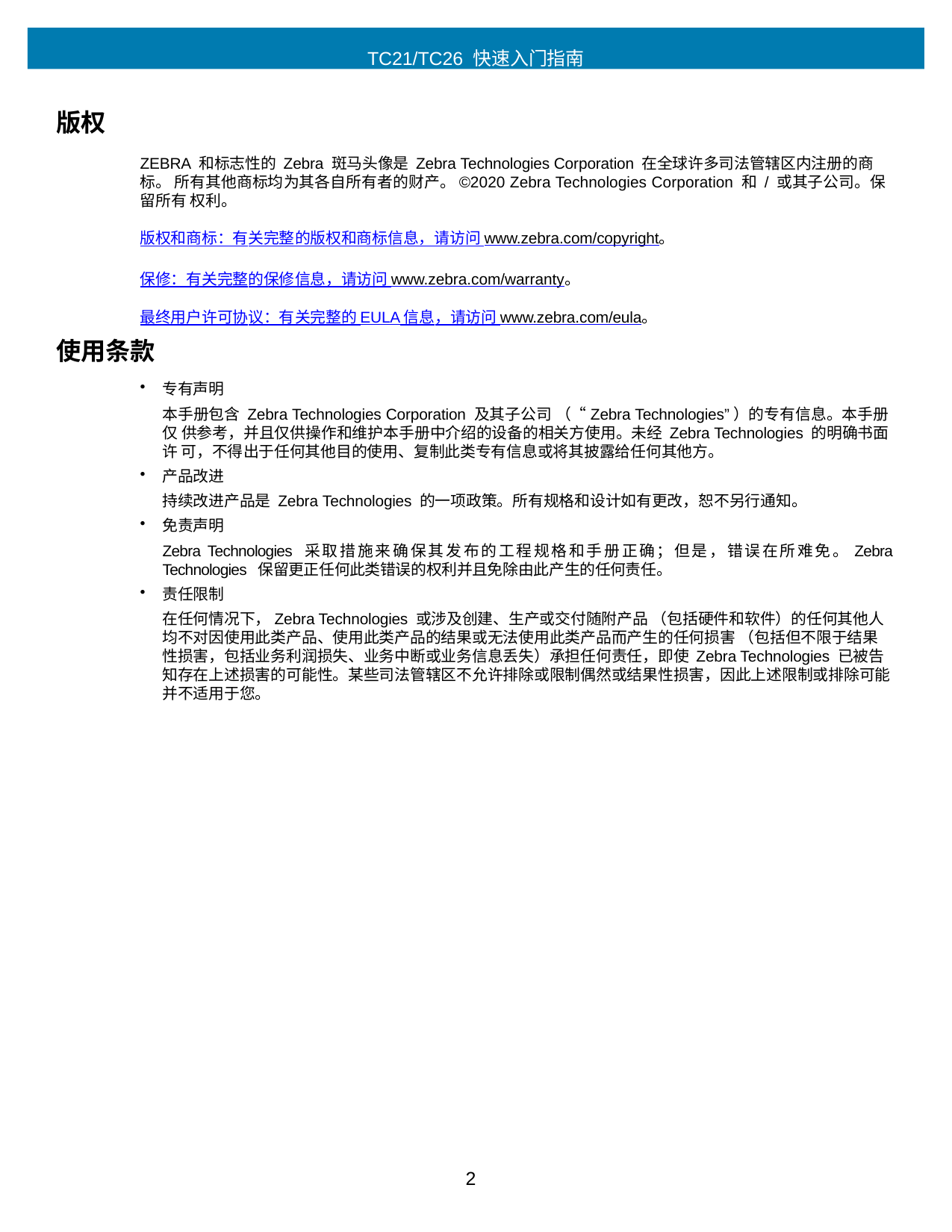

TC21/TC26 快速入门指南
版权
ZEBRA 和标志性的 Zebra 斑马头像是 Zebra Technologies Corporation 在全球许多司法管辖区内注册的商标。 所有其他商标均为其各自所有者的财产。©2020 Zebra Technologies Corporation 和 / 或其子公司。保留所有 权利。
版权和商标：有关完整的版权和商标信息，请访问 www.zebra.com/copyright。 保修：有关完整的保修信息，请访问 www.zebra.com/warranty。
最终用户许可协议：有关完整的 EULA 信息，请访问 www.zebra.com/eula。
使用条款
专有声明
本手册包含 Zebra Technologies Corporation 及其子公司 （“Zebra Technologies”）的专有信息。本手册仅 供参考，并且仅供操作和维护本手册中介绍的设备的相关方使用。未经 Zebra Technologies 的明确书面许 可，不得出于任何其他目的使用、复制此类专有信息或将其披露给任何其他方。
产品改进
持续改进产品是 Zebra Technologies 的一项政策。所有规格和设计如有更改，恕不另行通知。
免责声明
Zebra Technologies 采取措施来确保其发布的工程规格和手册正确；但是，错误在所难免。Zebra Technologies  保留更正任何此类错误的权利并且免除由此产生的任何责任。
责任限制
在任何情况下，Zebra Technologies 或涉及创建、生产或交付随附产品 （包括硬件和软件）的任何其他人 均不对因使用此类产品、使用此类产品的结果或无法使用此类产品而产生的任何损害 （包括但不限于结果 性损害，包括业务利润损失、业务中断或业务信息丢失）承担任何责任，即使 Zebra Technologies 已被告 知存在上述损害的可能性。某些司法管辖区不允许排除或限制偶然或结果性损害，因此上述限制或排除可能 并不适用于您。
2